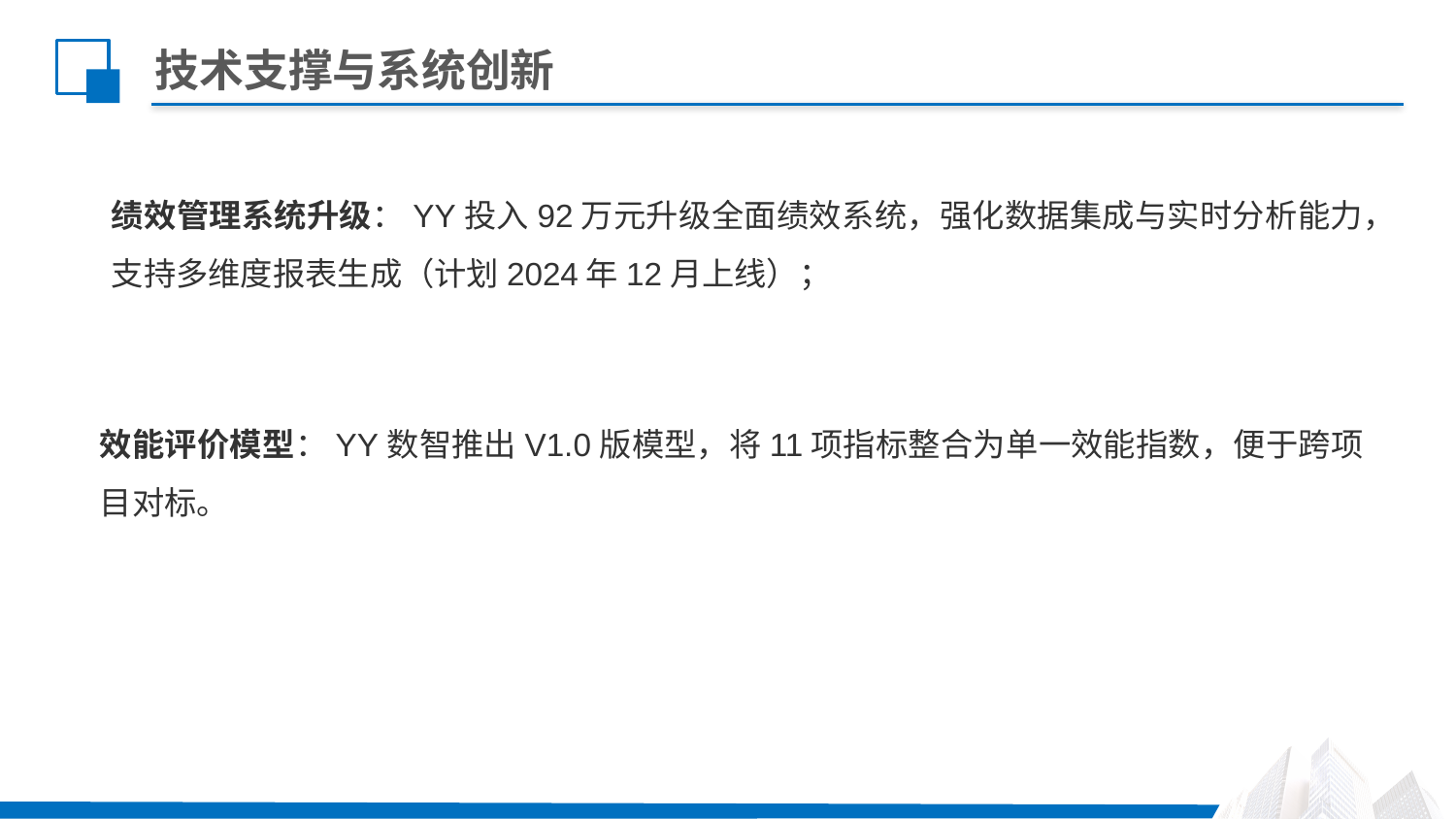

# 技术支撑与系统创新
绩效管理系统升级：YY投入92万元升级全面绩效系统，强化数据集成与实时分析能力，支持多维度报表生成（计划2024年12月上线）；
效能评价模型：YY数智推出V1.0版模型，将11项指标整合为单一效能指数，便于跨项目对标。